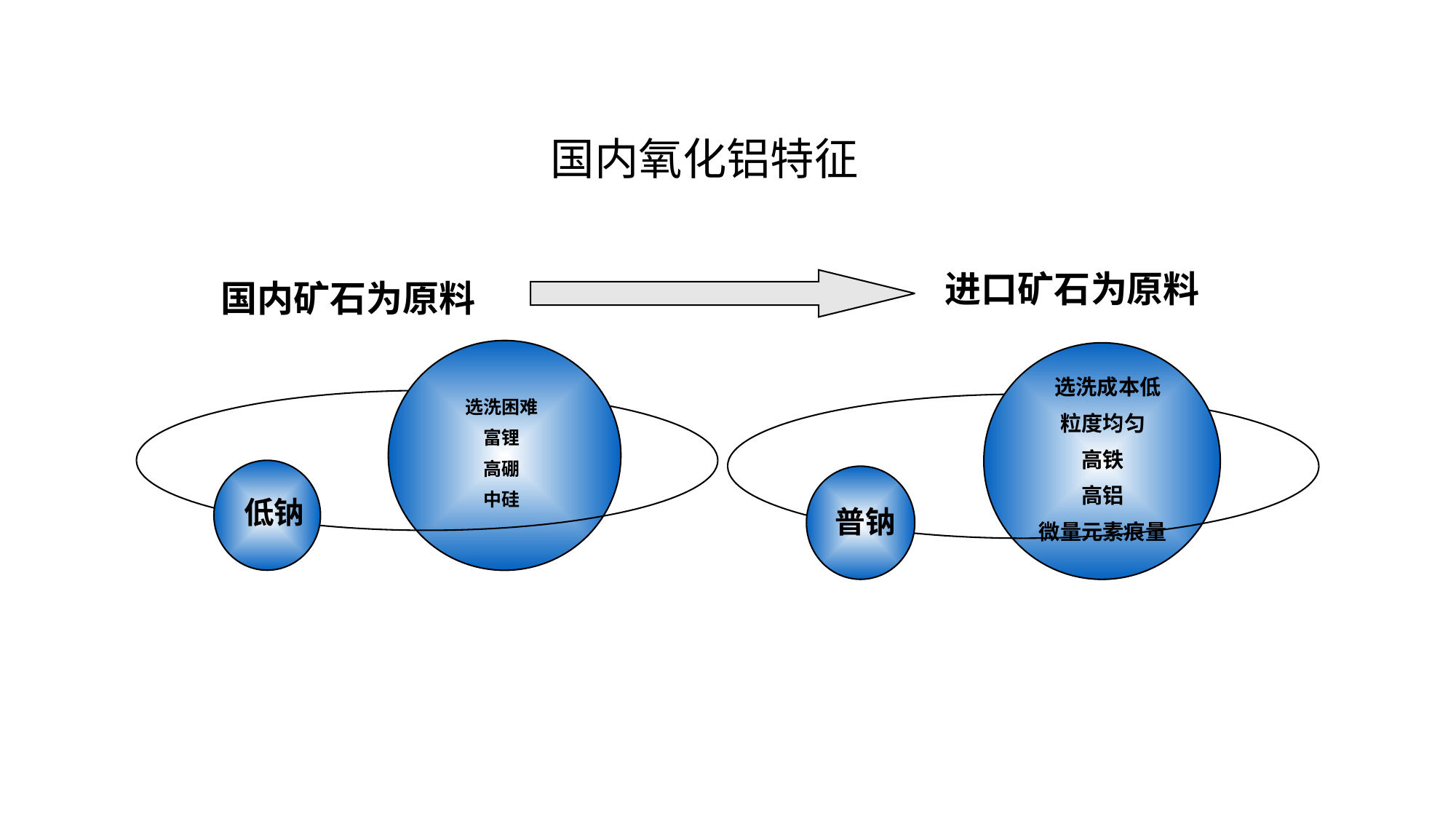

# 国内氧化铝特征
进口矿石为原料
国内矿石为原料

 选洗成本低
粒度均匀
高铁
高铝
微量元素痕量

选洗困难
富锂
高硼
中硅
低钠
普钠